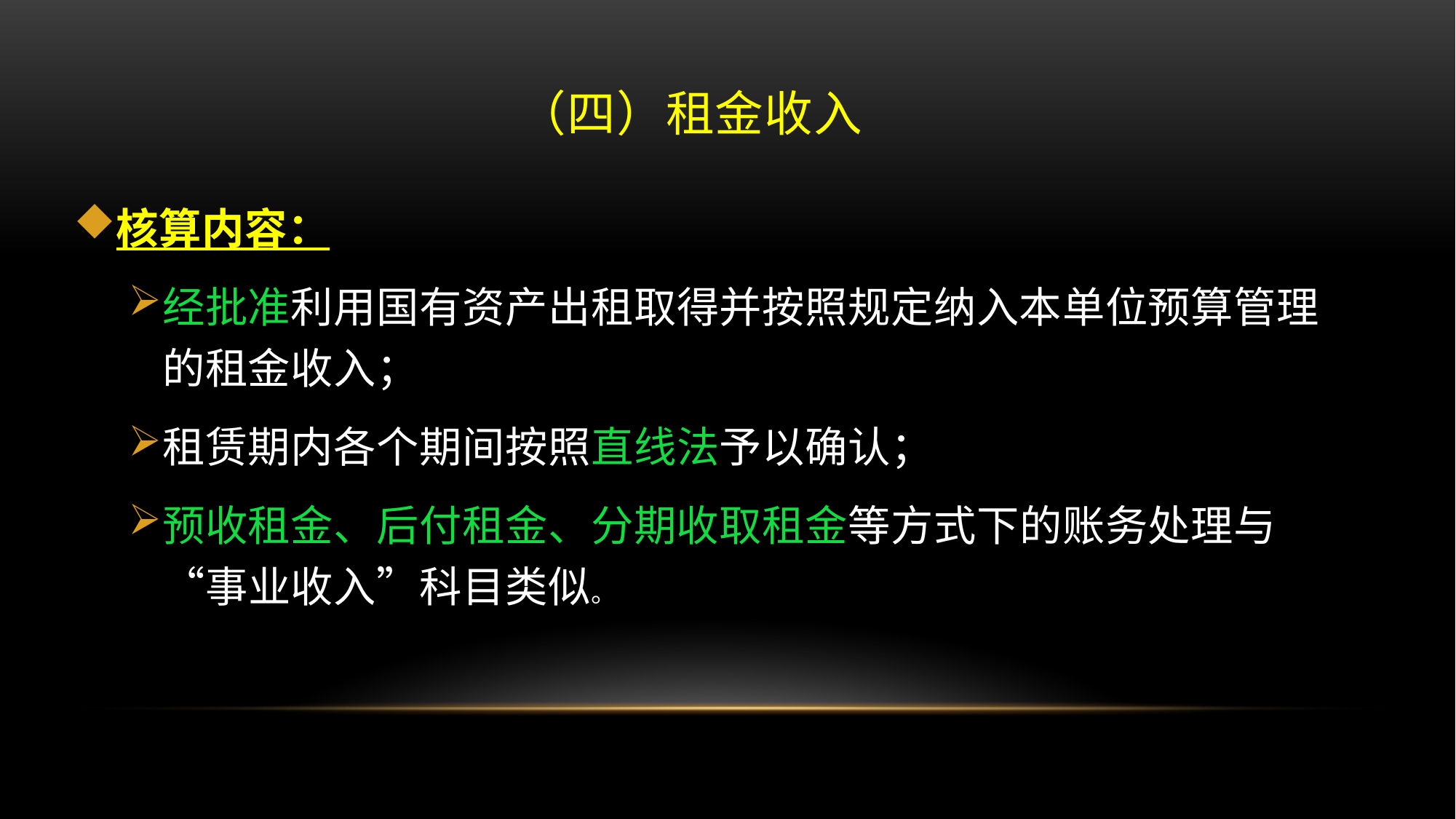

# （四）租金收入
核算内容：
经批准利用国有资产出租取得并按照规定纳入本单位预算管理的租金收入；。
租赁期内各个期间按照直线法予以确认；
预收租金、后付租金、分期收取租金等方式下的账务处理与“事业收入”科目类似。
58